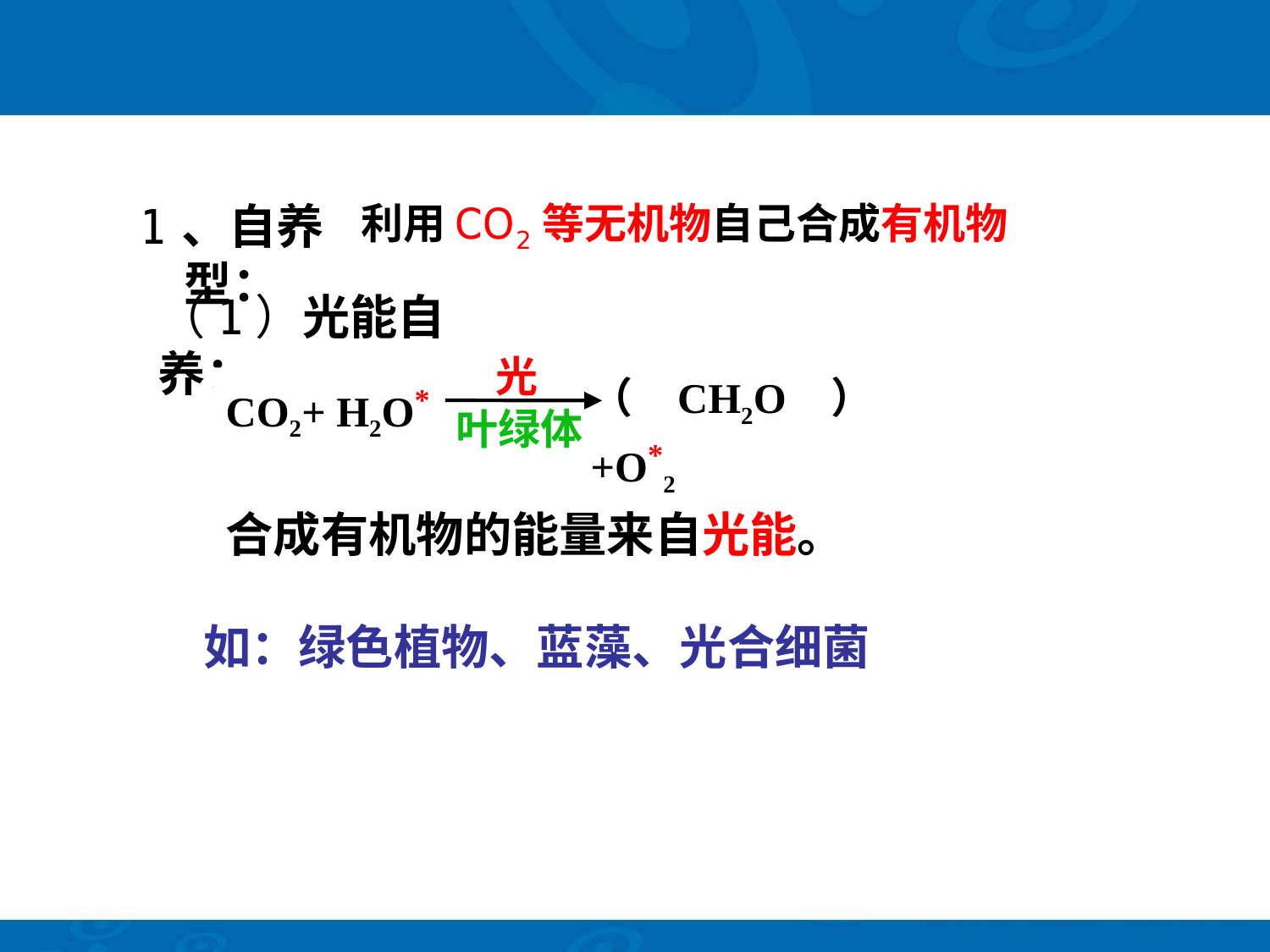

1、自养型：
利用CO2等无机物自己合成有机物
（1）光能自养：
光
（CH2O）+O*2
CO2+ H2O*
叶绿体

合成有机物的能量来自光能。
如：绿色植物、蓝藻、光合细菌